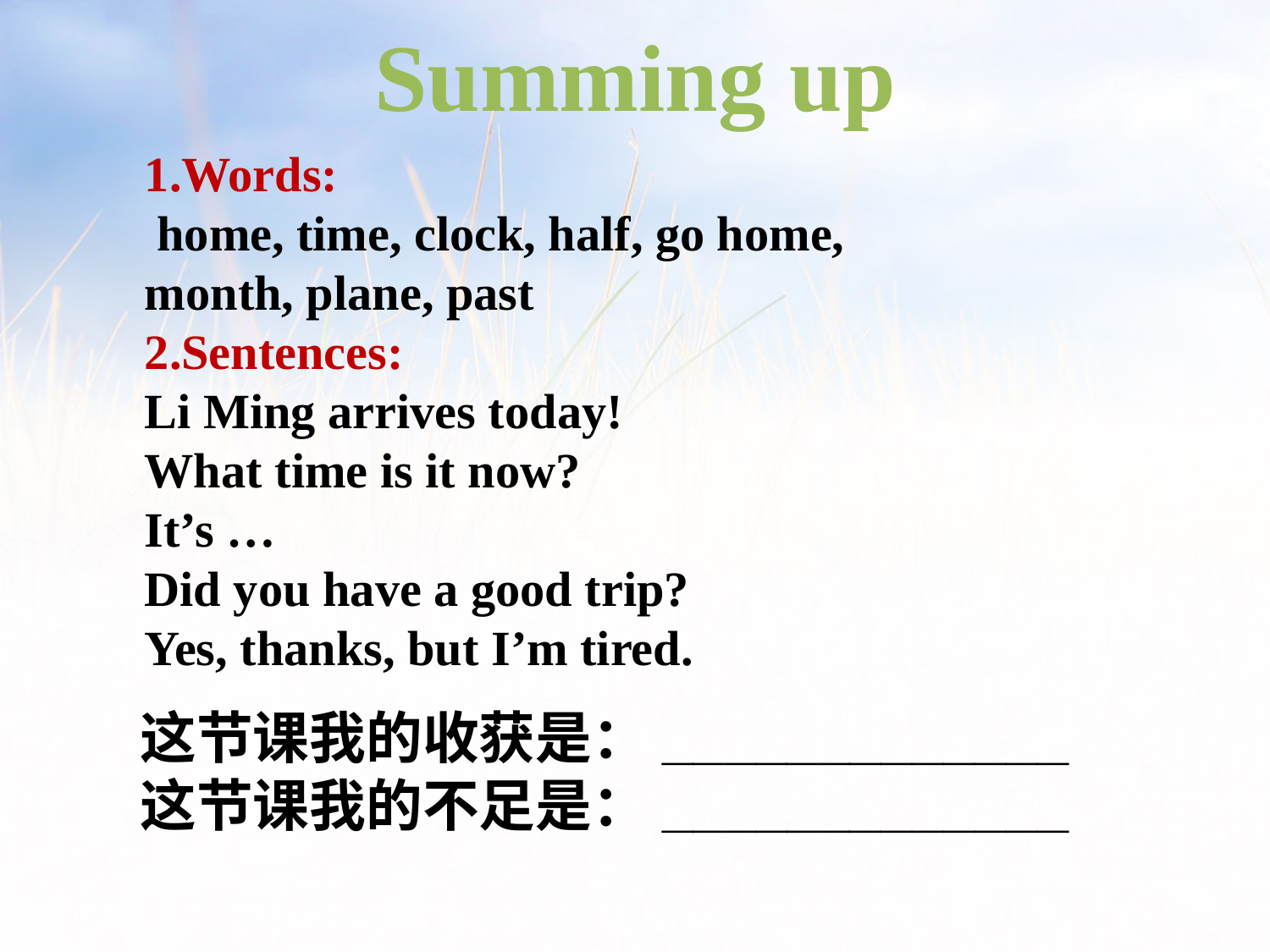

Summing up
1.Words:
 home, time, clock, half, go home, month, plane, past
2.Sentences:
Li Ming arrives today!
What time is it now?
It’s …
Did you have a good trip?
Yes, thanks, but I’m tired.
这节课我的收获是：_____________
这节课我的不足是：_____________